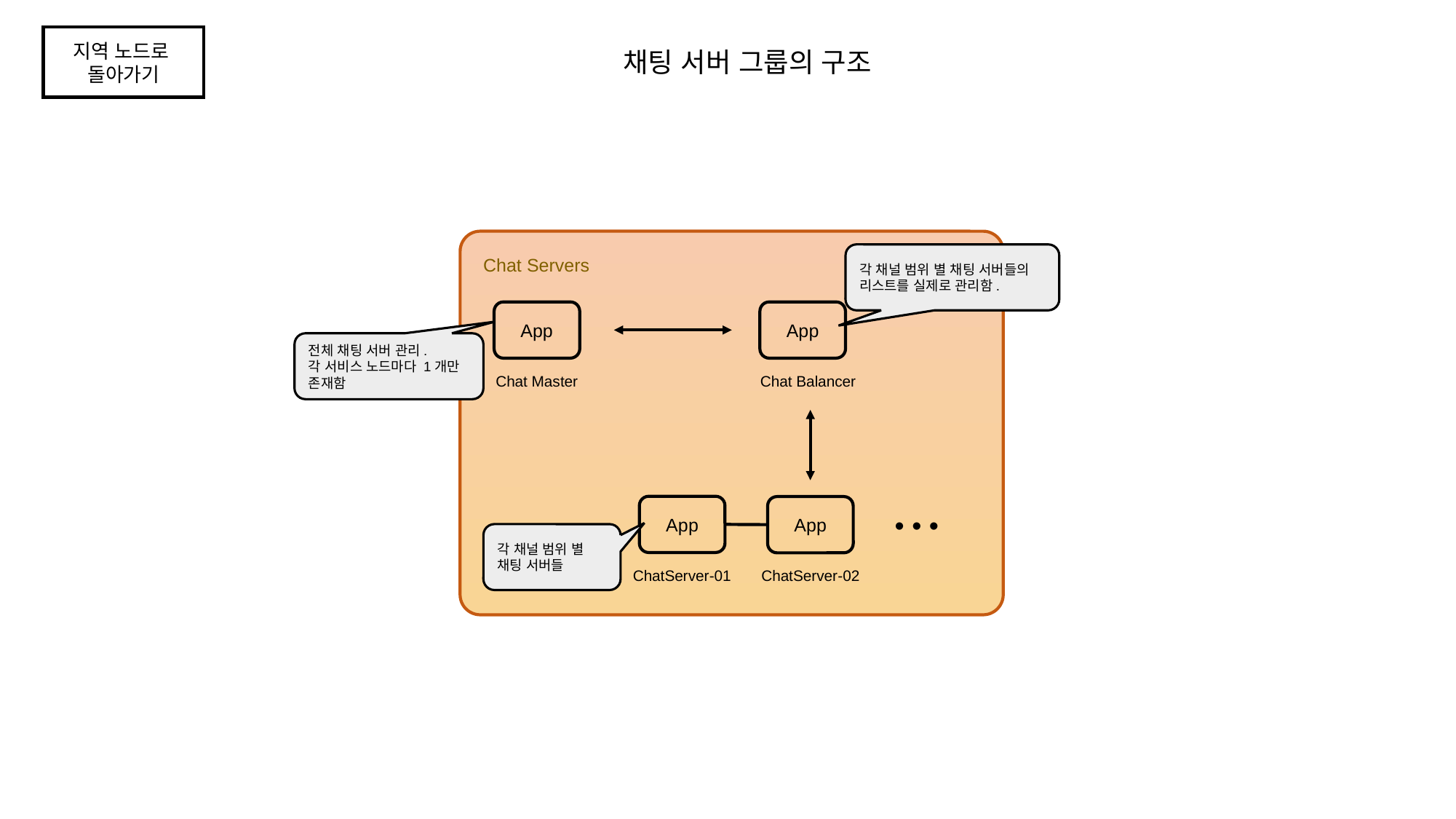

지역 노드로
돌아가기
채팅 서버 그룹의 구조

각 채널 범위 별 채팅 서버들의 리스트를 실제로 관리함.
Chat Servers
App
Chat Master
App
Chat Balancer
전체 채팅 서버 관리.
각 서비스 노드마다 1개만 존재함
App
ChatServer-01
App
ChatServer-02
• • •
각 채널 범위 별
채팅 서버들